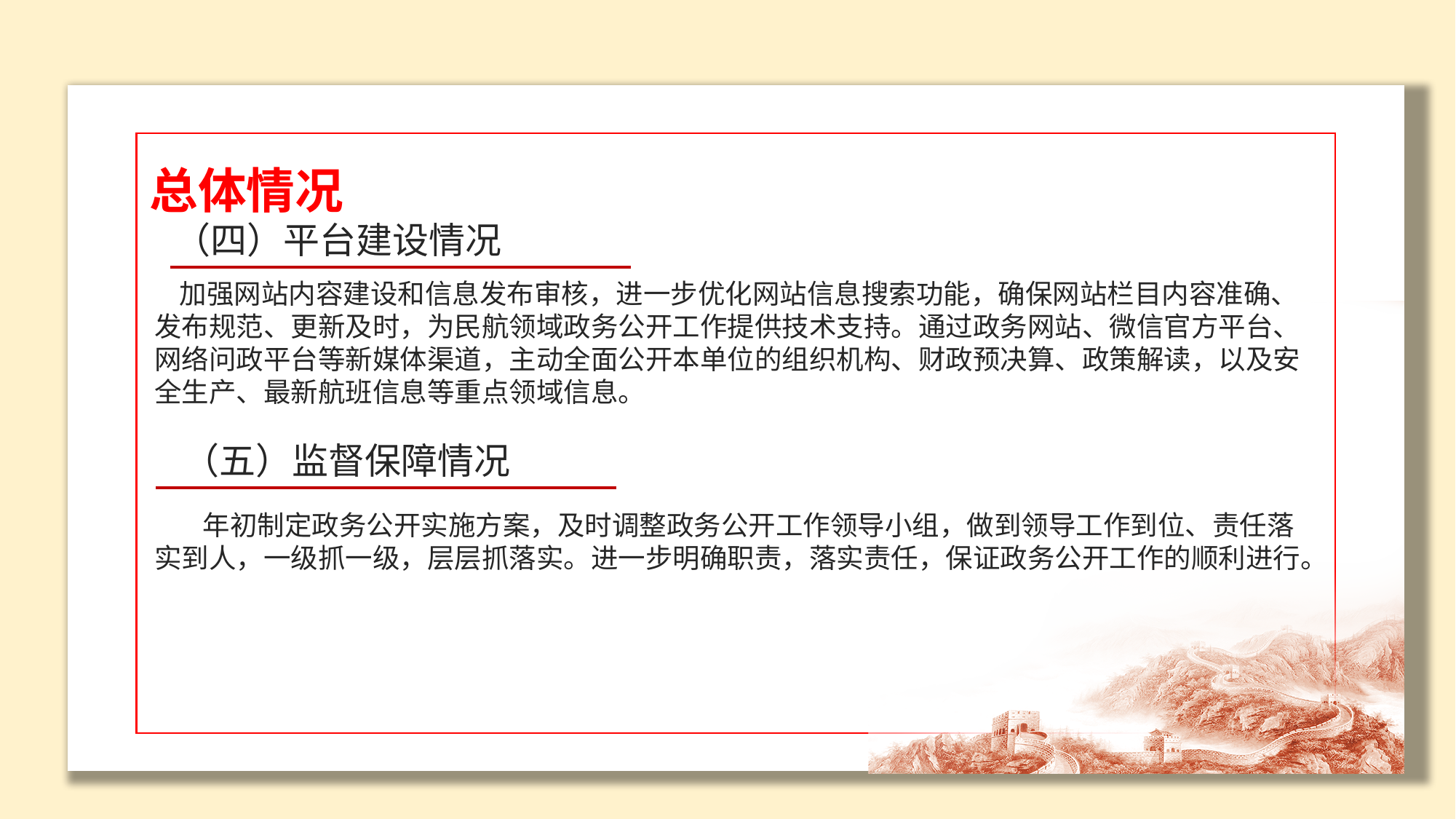

总体情况
  （四）平台建设情况
   加强网站内容建设和信息发布审核，进一步优化网站信息搜索功能，确保网站栏目内容准确、发布规范、更新及时，为民航领域政务公开工作提供技术支持。通过政务网站、微信官方平台、网络问政平台等新媒体渠道，主动全面公开本单位的组织机构、财政预决算、政策解读，以及安全生产、最新航班信息等重点领域信息。
  （五）监督保障情况
年初制定政务公开实施方案，及时调整政务公开工作领导小组，做到领导工作到位、责任落实到人，一级抓一级，层层抓落实。进一步明确职责，落实责任，保证政务公开工作的顺利进行。